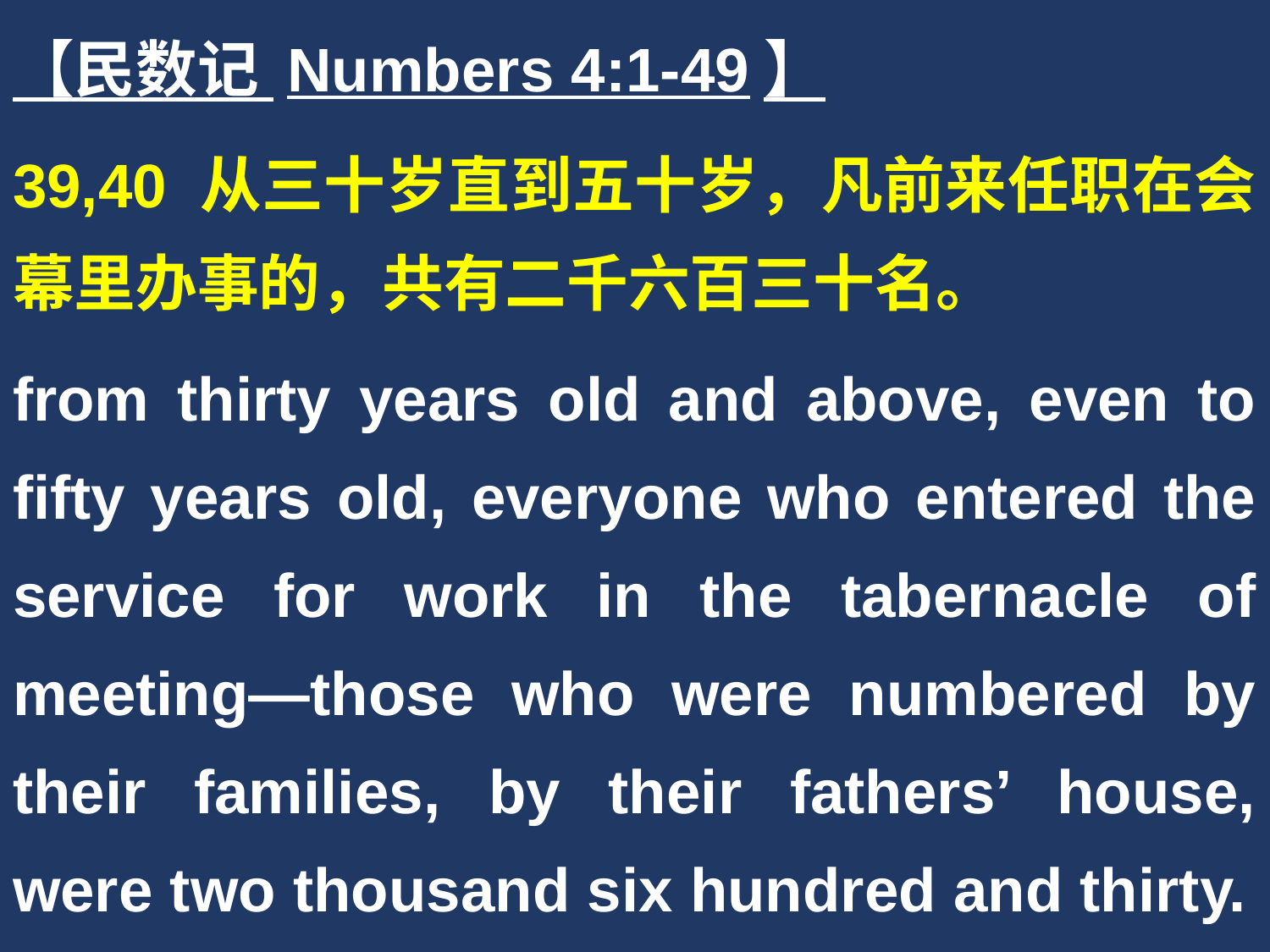

【民数记 Numbers 4:1-49】
39,40 从三十岁直到五十岁，凡前来任职在会幕里办事的，共有二千六百三十名。
from thirty years old and above, even to fifty years old, everyone who entered the service for work in the tabernacle of meeting—those who were numbered by their families, by their fathers’ house, were two thousand six hundred and thirty.